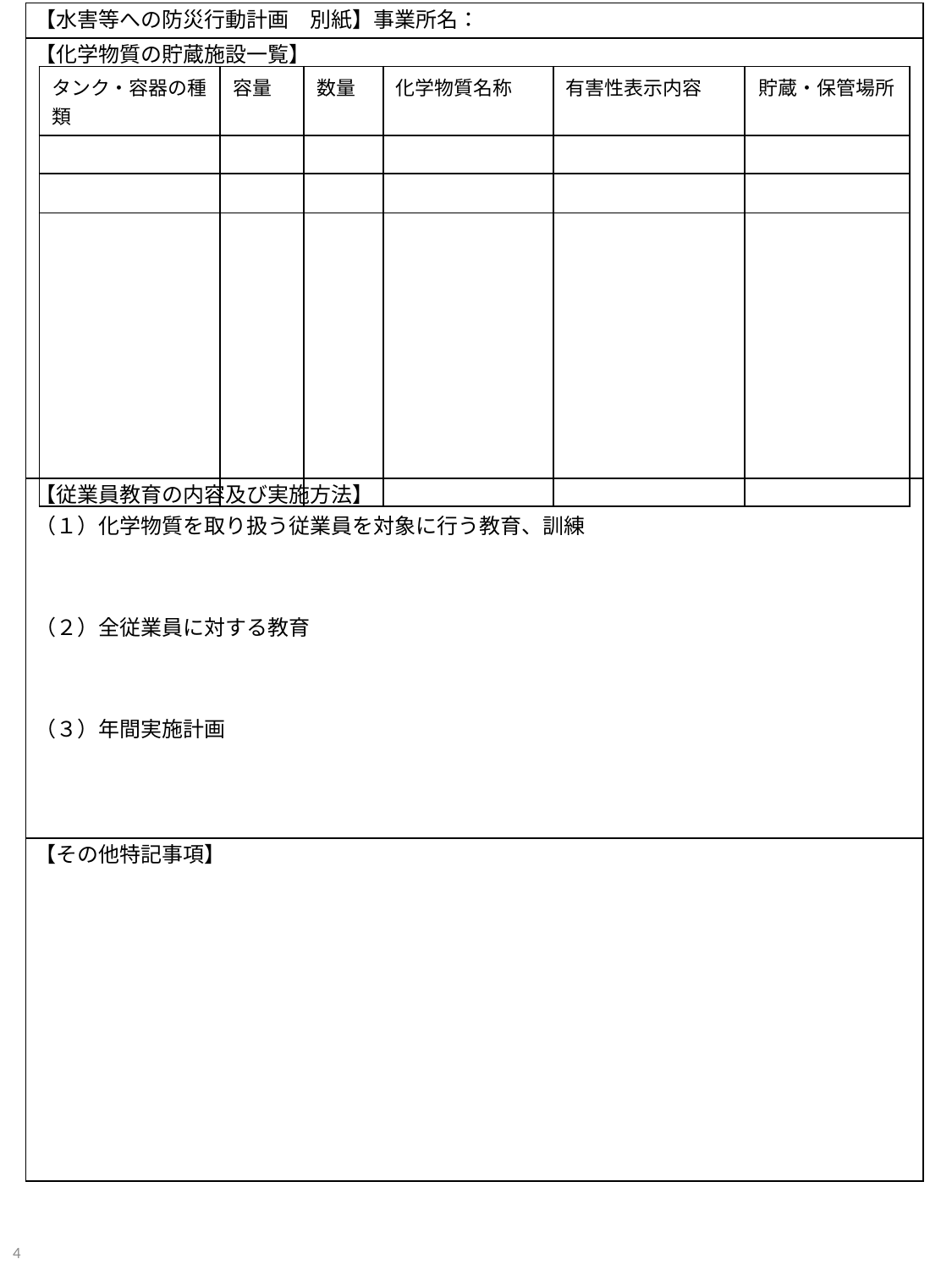

| 【水害等への防災行動計画　別紙】事業所名： |
| --- |
| 【化学物質の貯蔵施設一覧】 |
| 【従業員教育の内容及び実施方法】 （１）化学物質を取り扱う従業員を対象に行う教育、訓練 （２）全従業員に対する教育 （３）年間実施計画 |
| 【その他特記事項】 |
| タンク・容器の種類 | 容量 | 数量 | 化学物質名称 | 有害性表示内容 | 貯蔵・保管場所 |
| --- | --- | --- | --- | --- | --- |
|  |  |  |  |  |  |
|  |  |  |  |  |  |
|  |  |  |  |  |  |
4